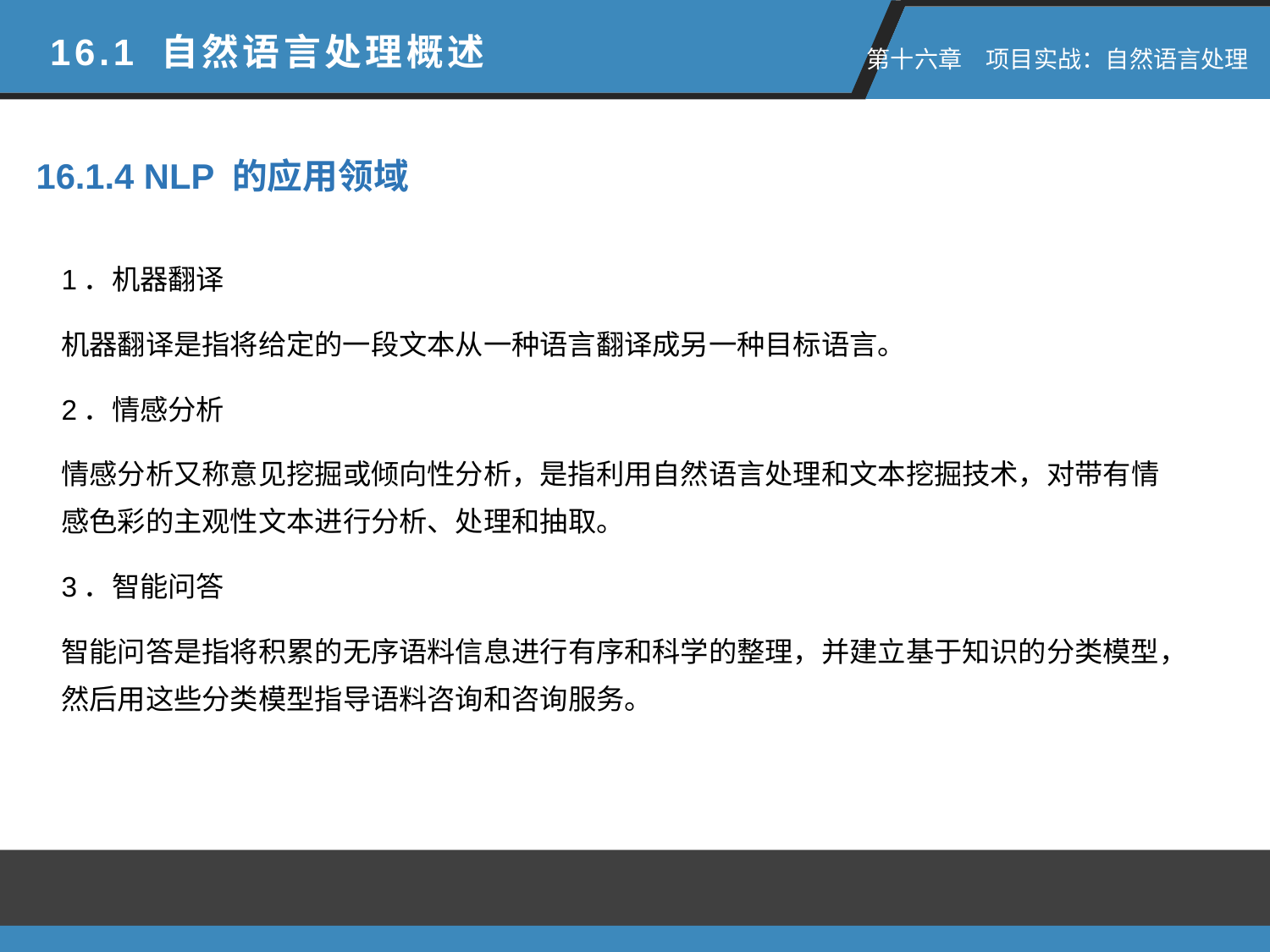

16.1 自然语言处理概述
  第十六章　项目实战：自然语言处理
16.1.4 NLP 的应用领域
1．机器翻译
机器翻译是指将给定的一段文本从一种语言翻译成另一种目标语言。
2．情感分析
情感分析又称意见挖掘或倾向性分析，是指利用自然语言处理和文本挖掘技术，对带有情感色彩的主观性文本进行分析、处理和抽取。
3．智能问答
智能问答是指将积累的无序语料信息进行有序和科学的整理，并建立基于知识的分类模型，然后用这些分类模型指导语料咨询和咨询服务。